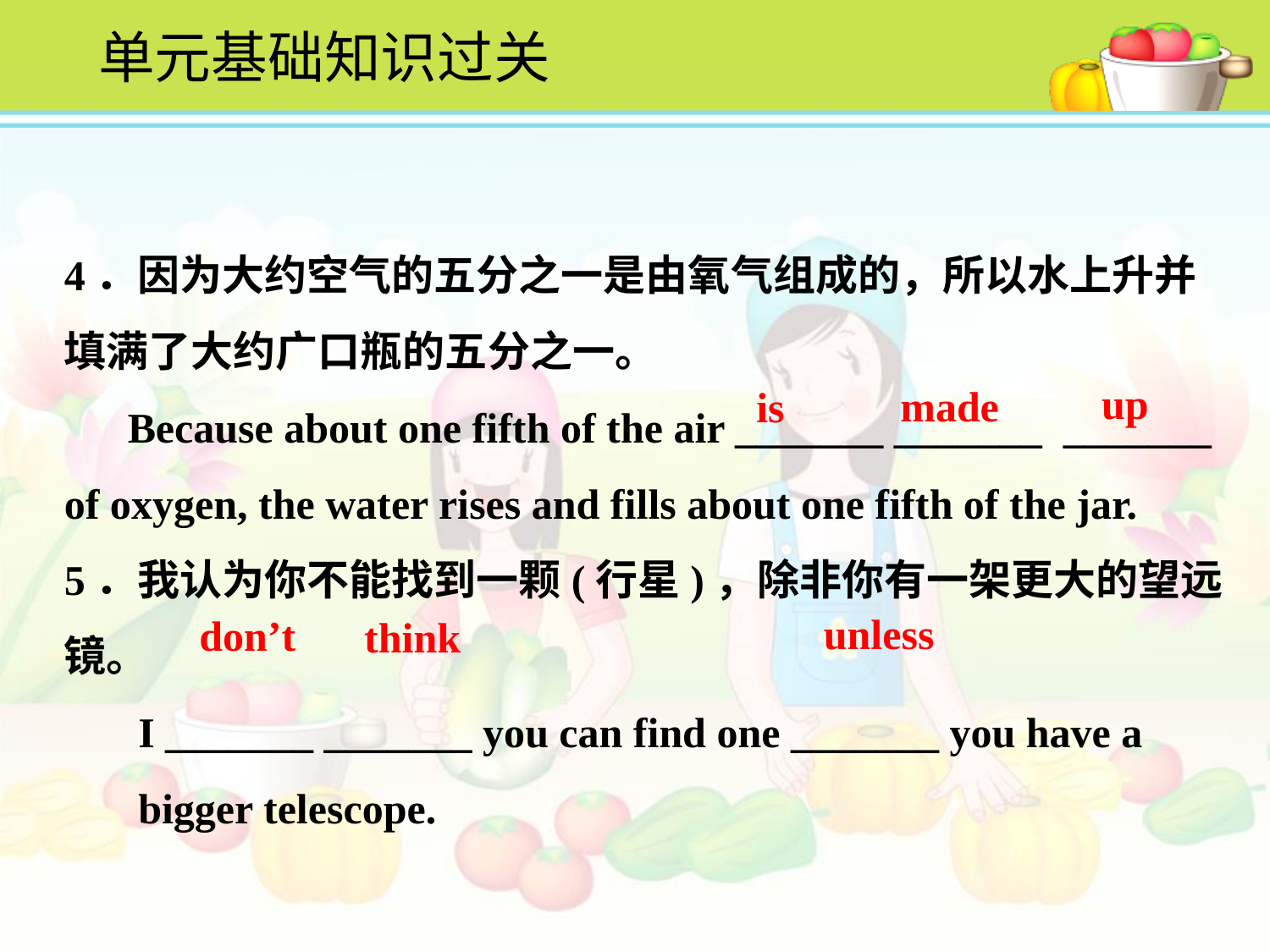

单元基础知识过关
4．因为大约空气的五分之一是由氧气组成的，所以水上升并填满了大约广口瓶的五分之一。
      Because about one fifth of the air _______ _______  _______ of oxygen, the water rises and fills about one fifth of the jar.
5．我认为你不能找到一颗(行星)，除非你有一架更大的望远镜。
       I _______ _______ you can find one _______ you have a
       bigger telescope.
up
made
is
unless
don’t
think